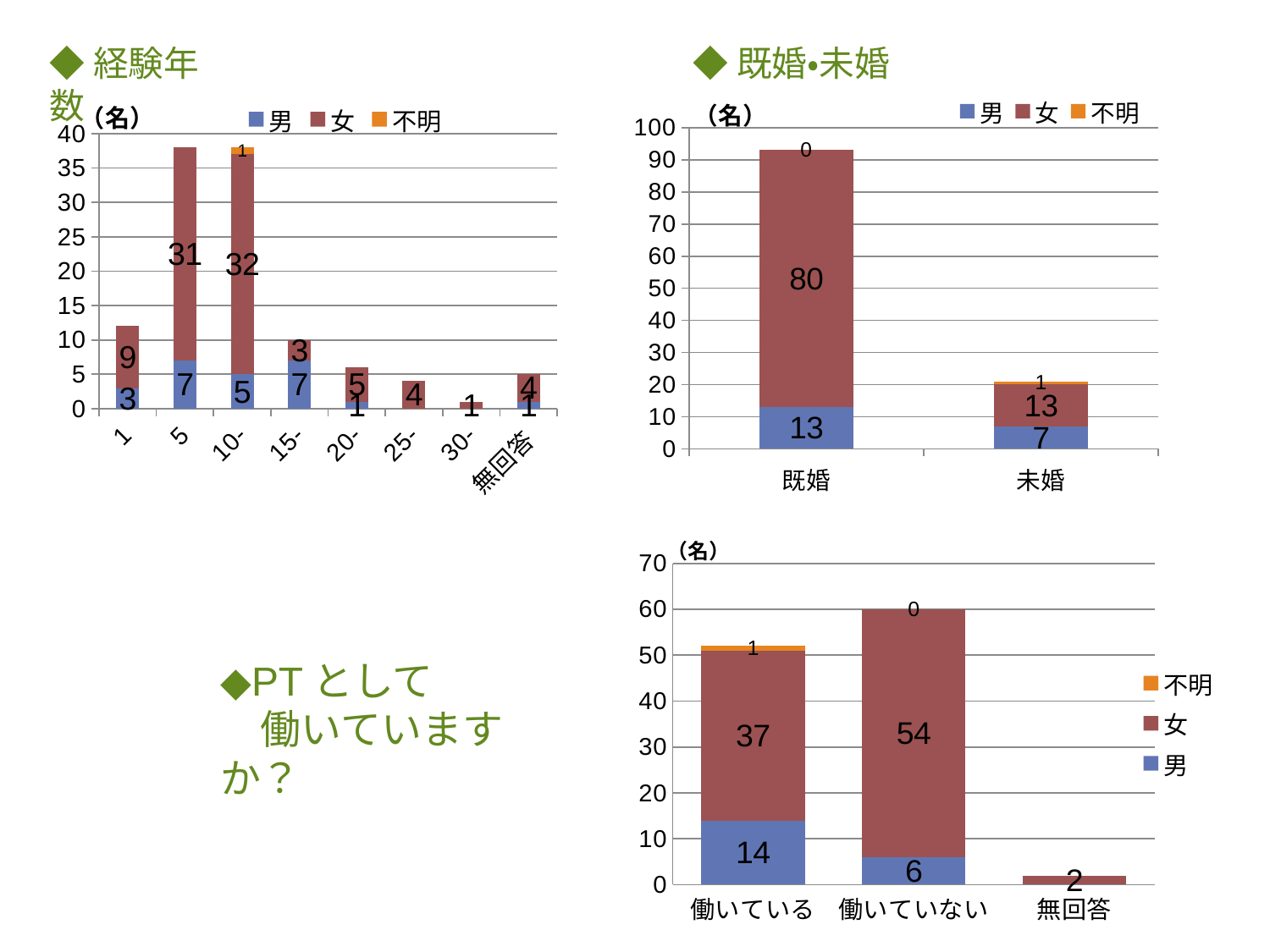

◆経験年数
◆既婚・未婚

### Chart

| Category | 男 | 女 | 不明 |
|---|---|---|---|
| 既婚 | 13.0 | 80.0 | 0.0 |
| 未婚 | 7.0 | 13.0 | 1.0 |

### Chart

| Category | 男 | 女 | 不明 |
|---|---|---|---|
| 1-4年目 | 3.0 | 9.0 | 0.0 |
| 5-9年目 | 7.0 | 31.0 | 0.0 |
| 10-14年目 | 5.0 | 32.0 | 1.0 |
| 15-19年目 | 7.0 | 3.0 | 0.0 |
| 20-24年目 | 1.0 | 5.0 | 0.0 |
| 25-29年目 | 0.0 | 4.0 | 0.0 |
| 30-34年目 | 0.0 | 1.0 | 0.0 |
| 無回答 | 1.0 | 4.0 | 0.0 |

### Chart

| Category | 男 | 女 | 不明 |
|---|---|---|---|
| 働いている | 14.0 | 37.0 | 1.0 |
| 働いていない | 6.0 | 54.0 | 0.0 |
| 無回答 | 0.0 | 2.0 | 0.0 |
◆PTとして
　働いていますか？